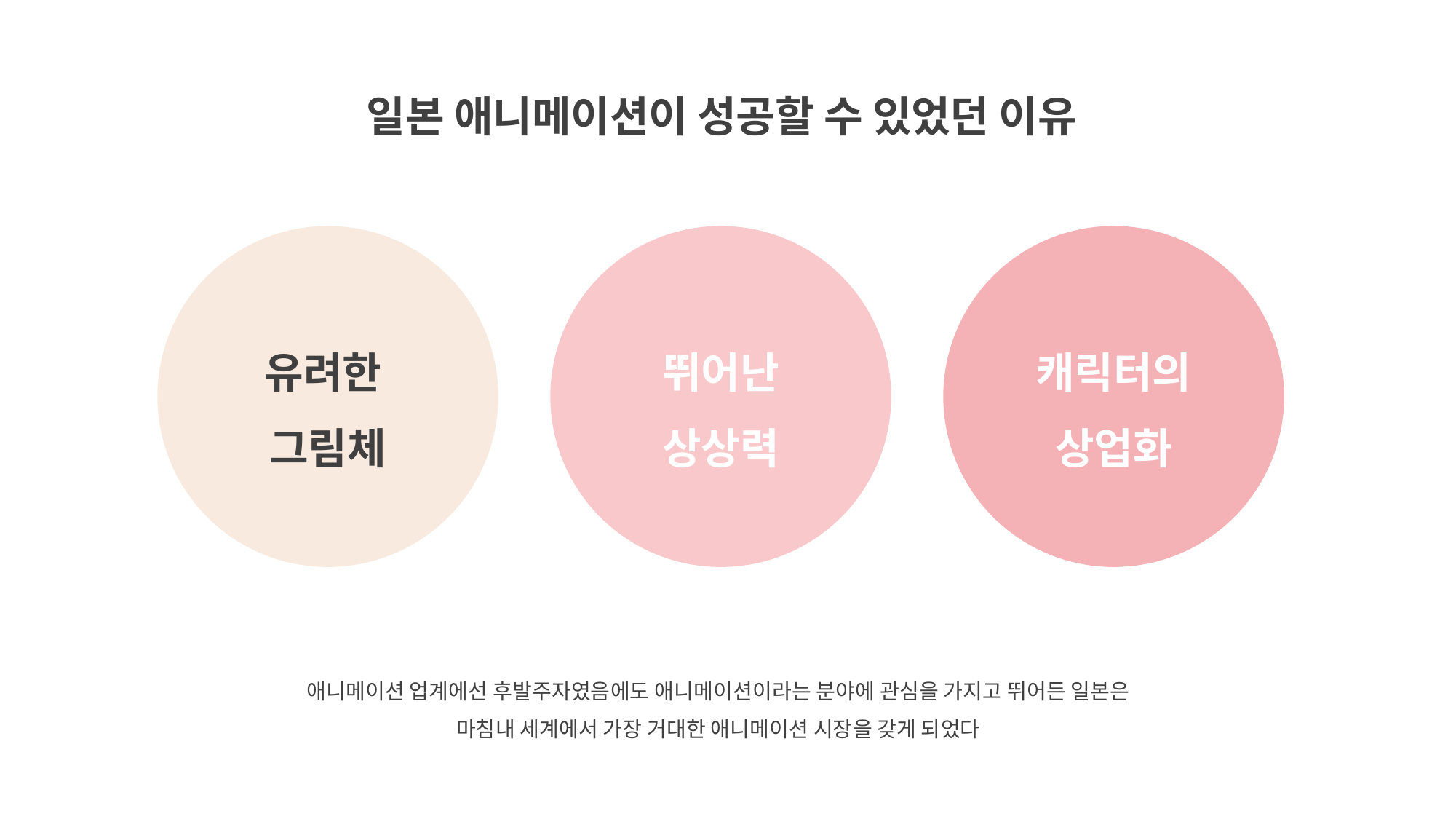

일본 애니메이션이 성공할 수 있었던 이유
유려한
그림체
뛰어난
상상력
캐릭터의
상업화
애니메이션 업계에선 후발주자였음에도 애니메이션이라는 분야에 관심을 가지고 뛰어든 일본은 마침내 세계에서 가장 거대한 애니메이션 시장을 갖게 되었다